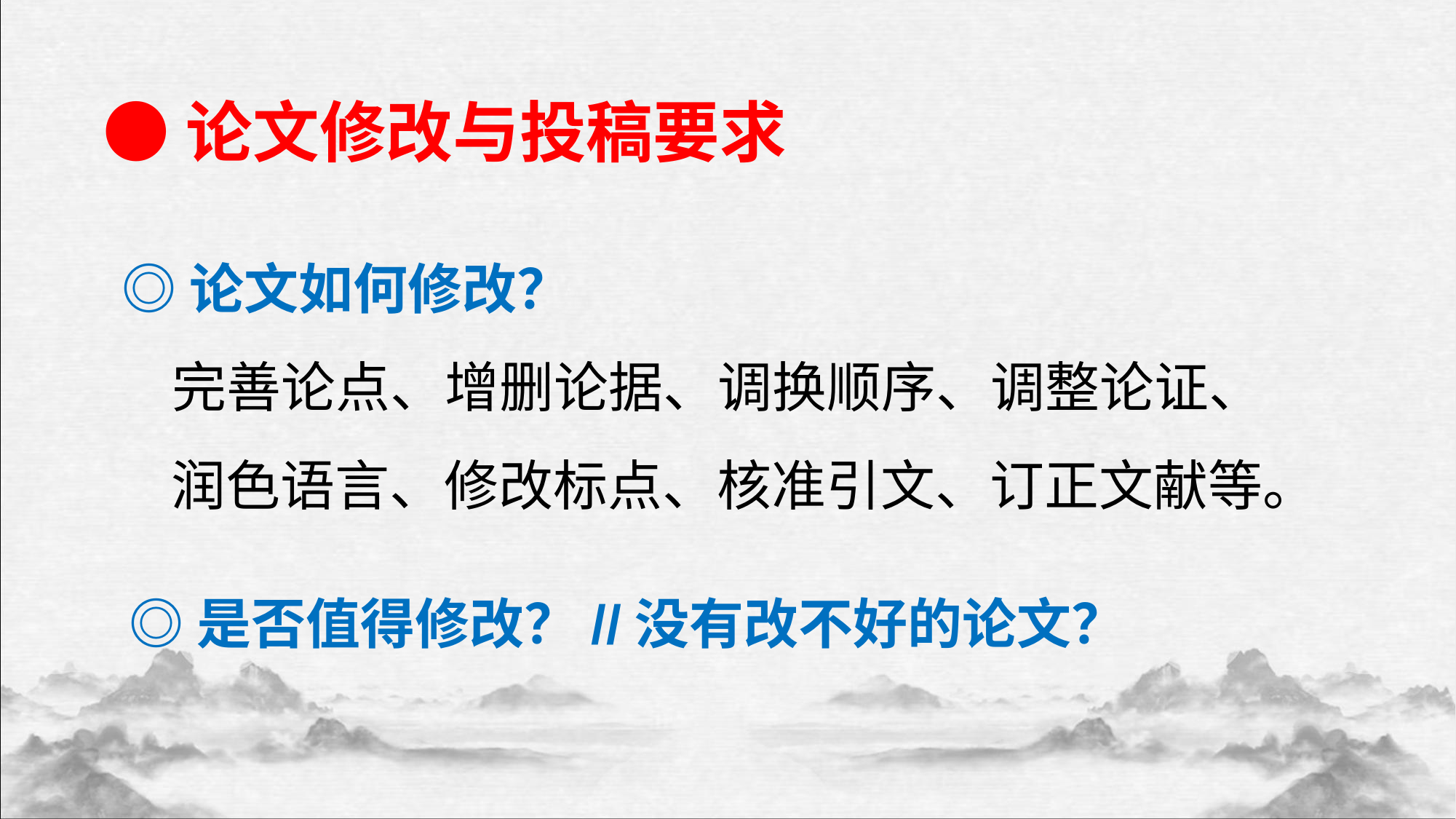

●论文修改与投稿要求
◎论文如何修改？
   完善论点、增删论据、调换顺序、调整论证、
   润色语言、修改标点、核准引文、订正文献等。
◎是否值得修改？//没有改不好的论文？